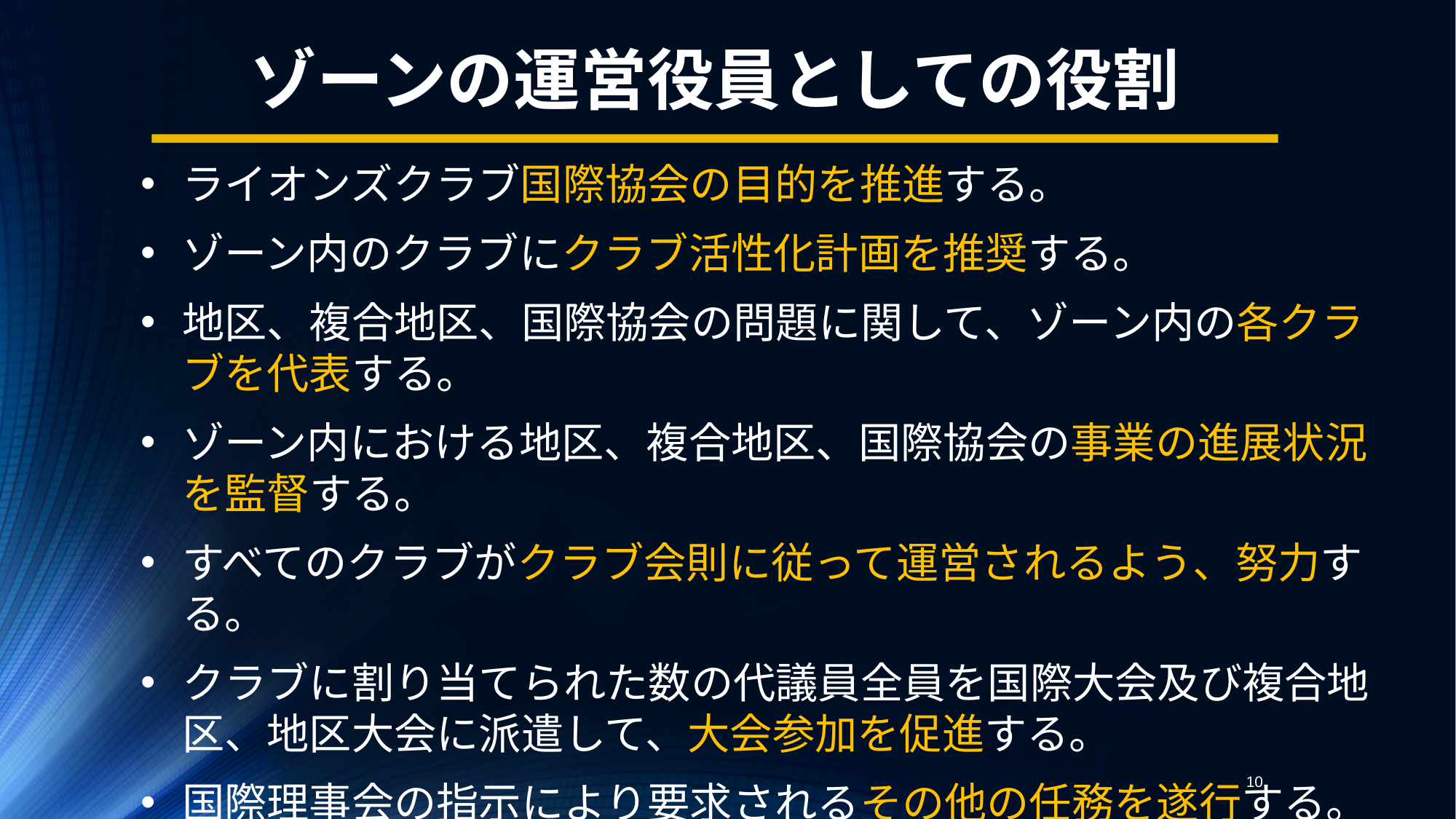

ゾーンの運営役員としての役割

ライオンズクラブ国際協会の目的を推進する。
ゾーン内のクラブにクラブ活性化計画を推奨する。
地区、複合地区、国際協会の問題に関して、ゾーン内の各クラブを代表する。
ゾーン内における地区、複合地区、国際協会の事業の進展状況を監督する。
すべてのクラブがクラブ会則に従って運営されるよう、努力する。
クラブに割り当てられた数の代議員全員を国際大会及び複合地区、地区大会に派遣して、大会参加を促進する。
国際理事会の指示により要求されるその他の任務を遂行する。
10